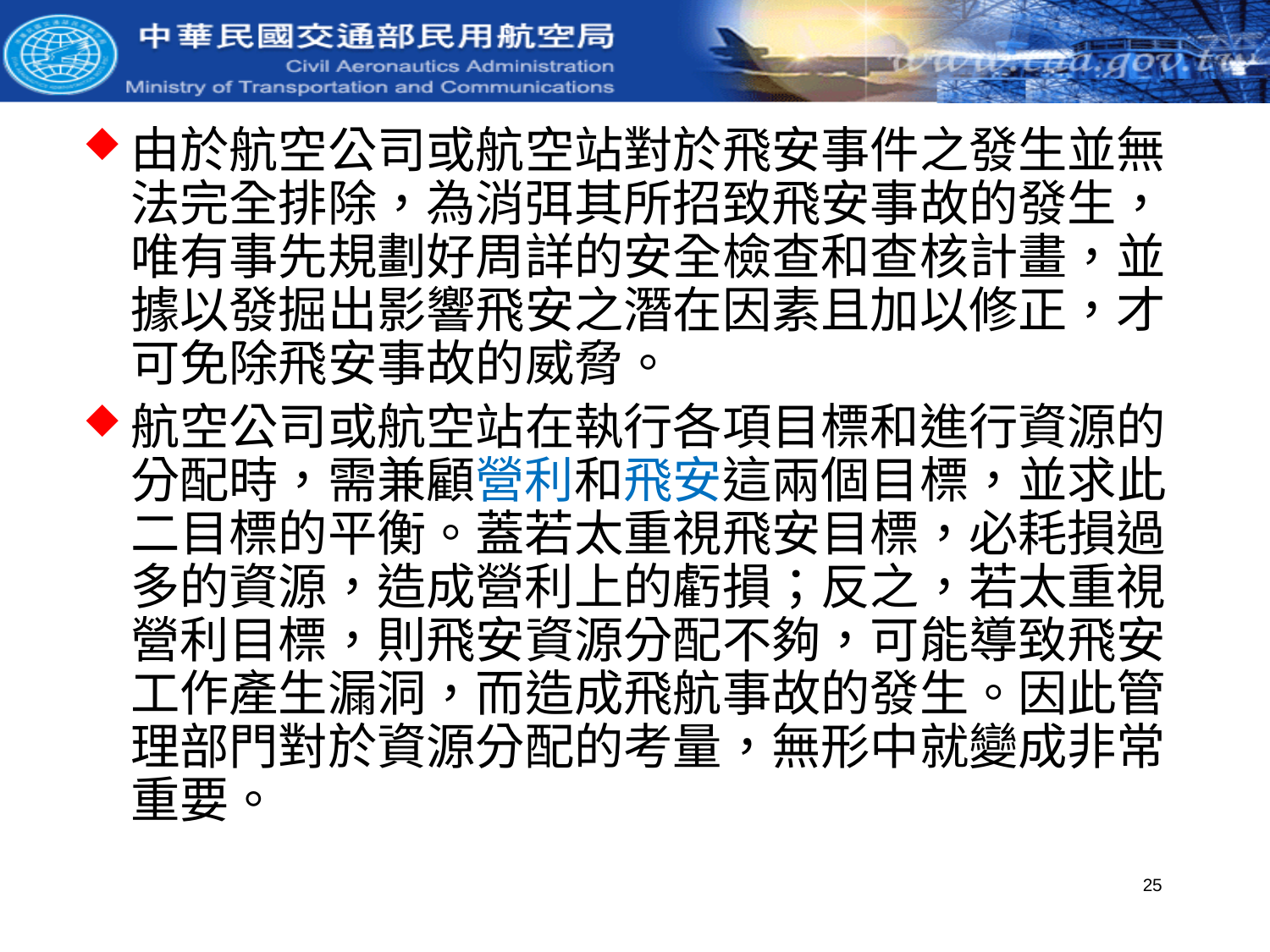

由於航空公司或航空站對於飛安事件之發生並無法完全排除，為消弭其所招致飛安事故的發生，唯有事先規劃好周詳的安全檢查和查核計畫，並據以發掘出影響飛安之潛在因素且加以修正，才可免除飛安事故的威脅。
航空公司或航空站在執行各項目標和進行資源的分配時，需兼顧營利和飛安這兩個目標，並求此二目標的平衡。蓋若太重視飛安目標，必耗損過多的資源，造成營利上的虧損；反之，若太重視營利目標，則飛安資源分配不夠，可能導致飛安工作產生漏洞，而造成飛航事故的發生。因此管理部門對於資源分配的考量，無形中就變成非常重要。